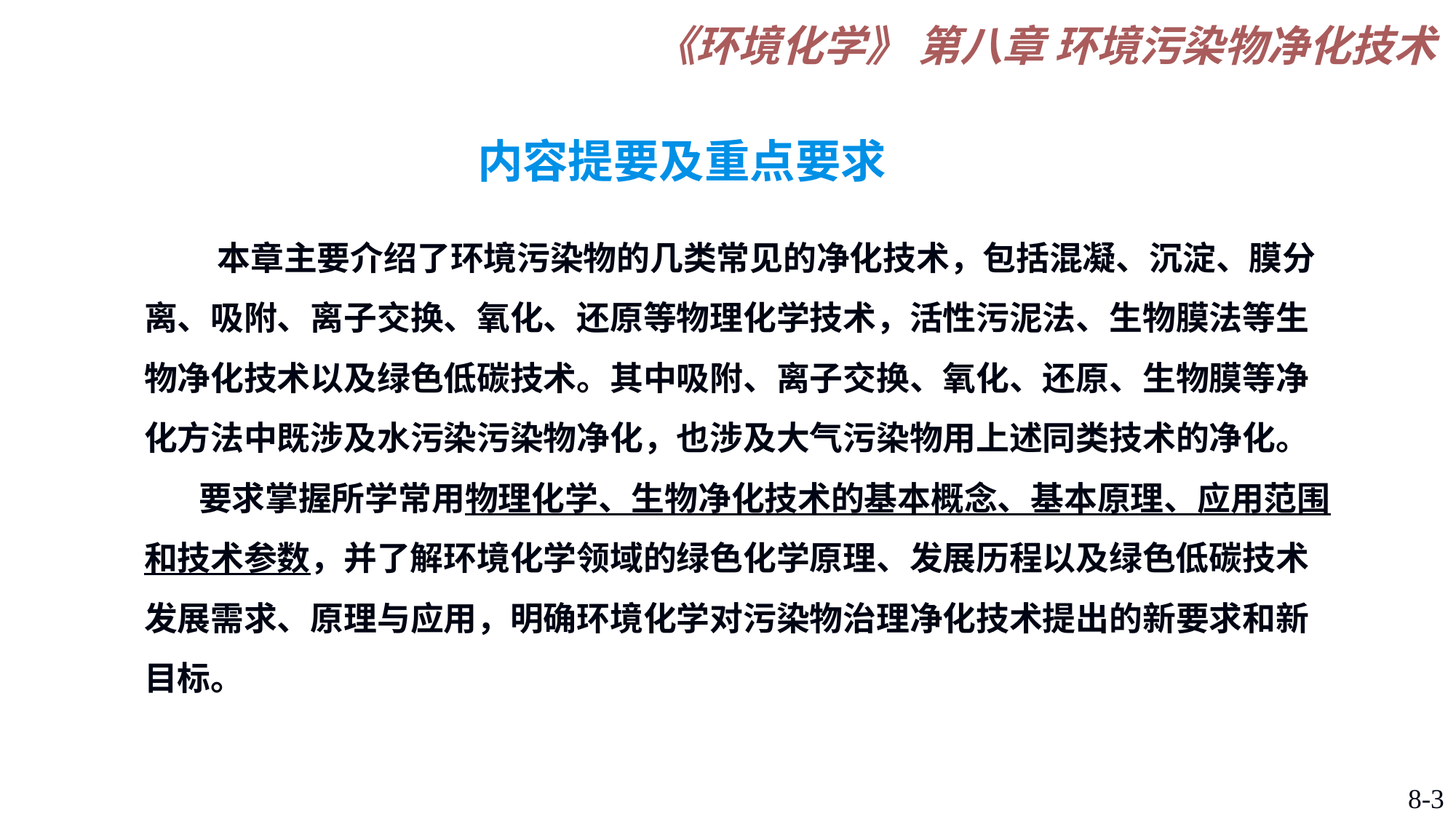

内容提要及重点要求
  本章主要介绍了环境污染物的几类常见的净化技术，包括混凝、沉淀、膜分离、吸附、离子交换、氧化、还原等物理化学技术，活性污泥法、生物膜法等生物净化技术以及绿色低碳技术。其中吸附、离子交换、氧化、还原、生物膜等净化方法中既涉及水污染污染物净化，也涉及大气污染物用上述同类技术的净化。
要求掌握所学常用物理化学、生物净化技术的基本概念、基本原理、应用范围和技术参数，并了解环境化学领域的绿色化学原理、发展历程以及绿色低碳技术发展需求、原理与应用，明确环境化学对污染物治理净化技术提出的新要求和新目标。
8-3